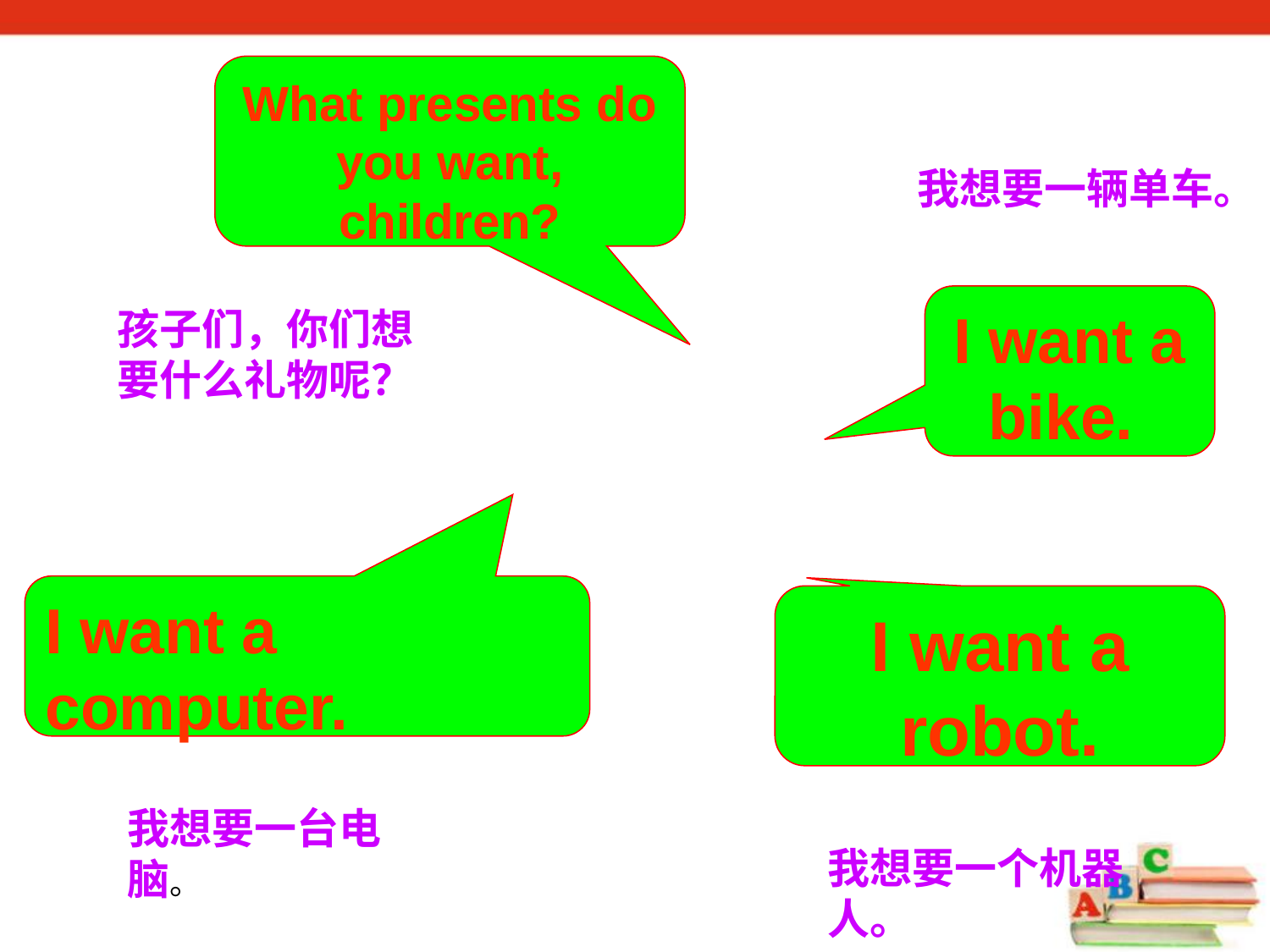

What presents do you want, children?
我想要一辆单车。
I want a bike.
孩子们，你们想要什么礼物呢？
I want a computer.
I want a robot.
我想要一台电脑。
我想要一个机器人。